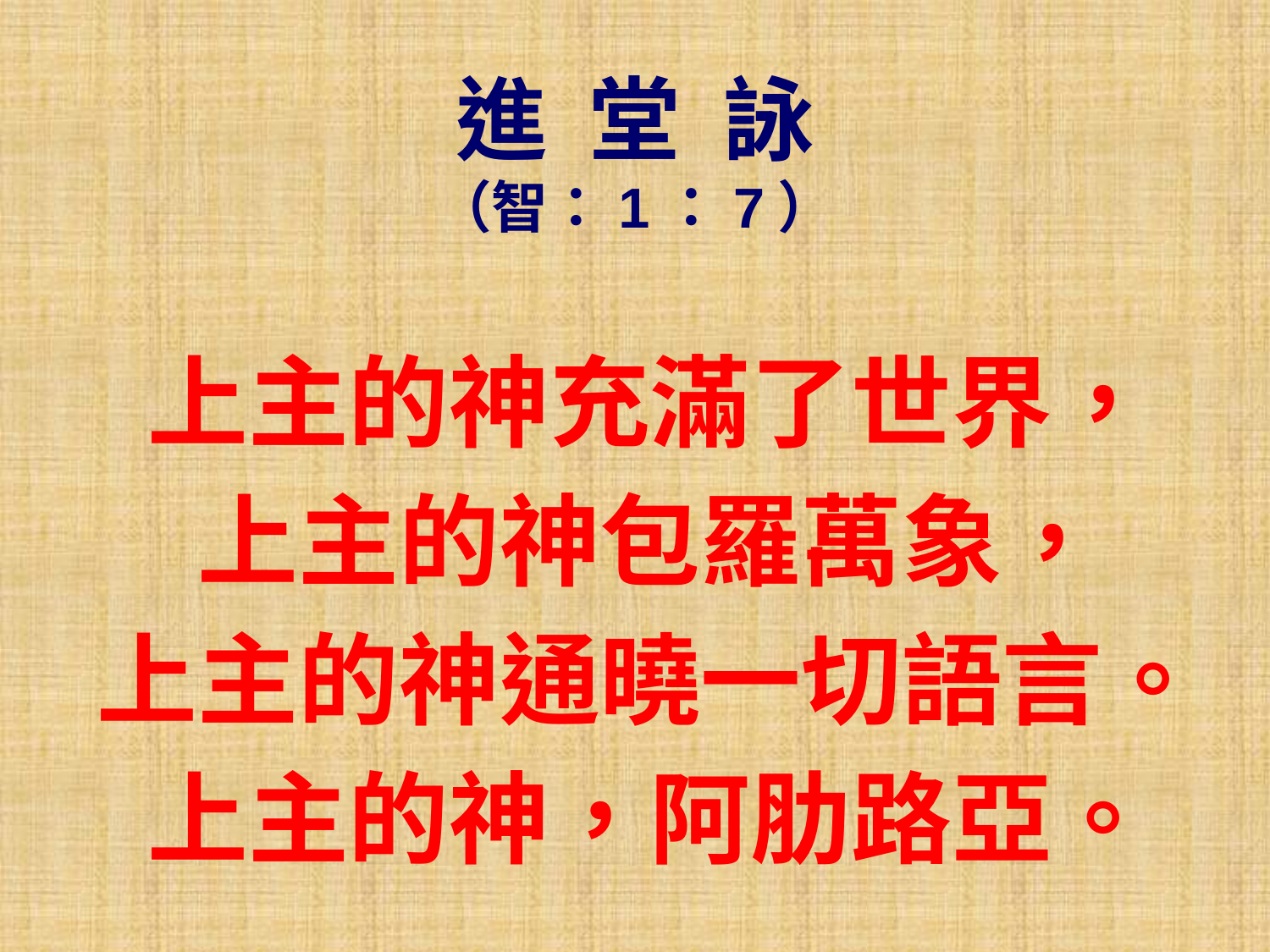

進  堂  詠
（智：1：7）

上主的神充滿了世界，
上主的神包羅萬象，
上主的神通曉一切語言。
上主的神，阿肋路亞。